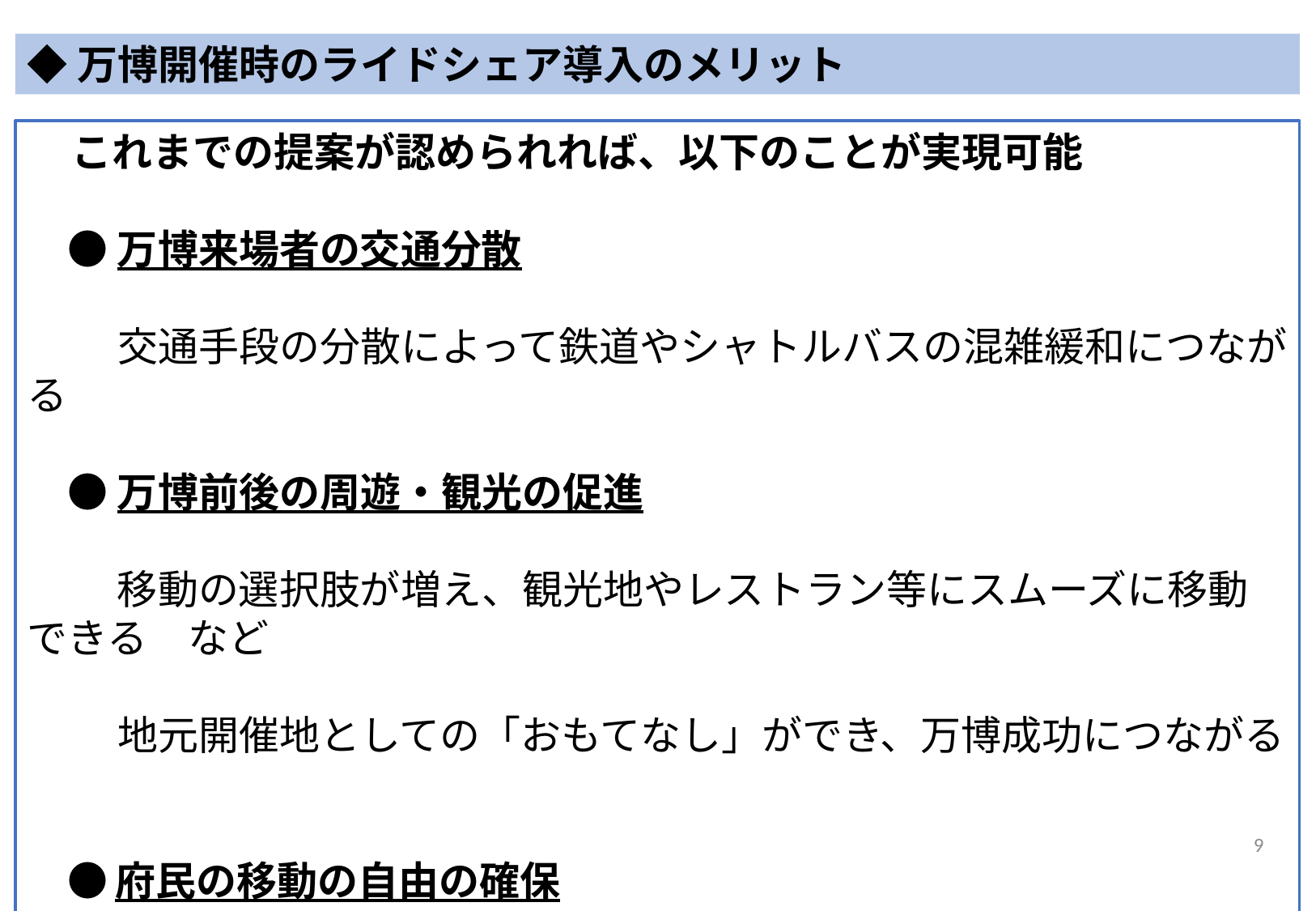

◆万博開催時のライドシェア導入のメリット
　  これまでの提案が認められれば、以下のことが実現可能

　● 万博来場者の交通分散

　　 交通手段の分散によって鉄道やシャトルバスの混雑緩和につながる

　● 万博前後の周遊・観光の促進

　　 移動の選択肢が増え、観光地やレストラン等にスムーズに移動できる　など

　　 地元開催地としての「おもてなし」ができ、万博成功につながる

　● 府民の移動の自由の確保

　　 病院や日常生活への支障が出ないように移動手段を確保
9